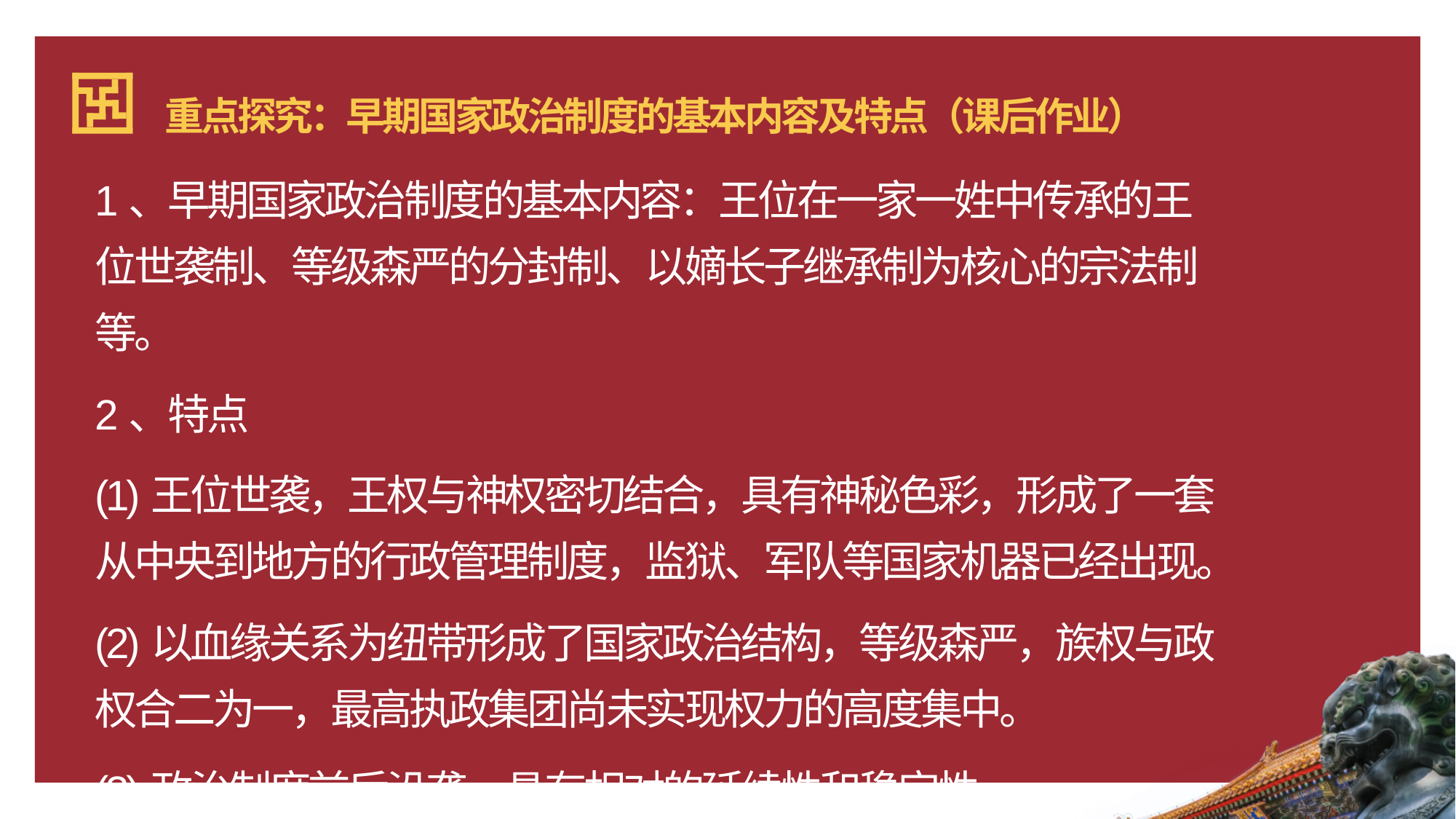

# 重点探究：早期国家政治制度的基本内容及特点（课后作业）
1、早期国家政治制度的基本内容：王位在一家一姓中传承的王位世袭制、等级森严的分封制、以嫡长子继承制为核心的宗法制等。
2、特点
(1)王位世袭，王权与神权密切结合，具有神秘色彩，形成了一套从中央到地方的行政管理制度，监狱、军队等国家机器已经出现。
(2)以血缘关系为纽带形成了国家政治结构，等级森严，族权与政权合二为一，最高执政集团尚未实现权力的高度集中。
(3)政治制度前后沿袭，具有相对的延续性和稳定性。